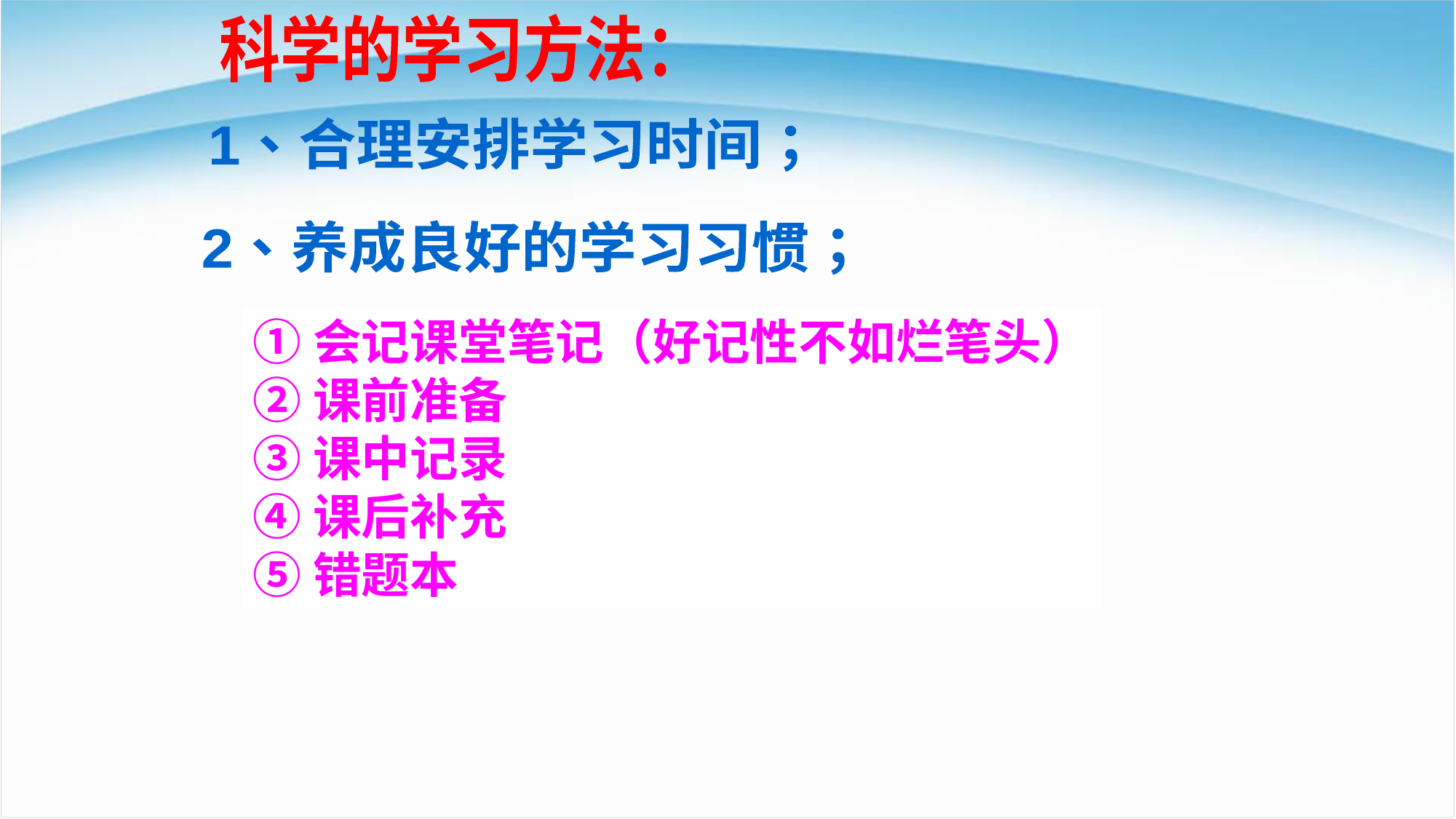

科学的学习方法：
1、合理安排学习时间；
2、养成良好的学习习惯；
①会记课堂笔记（好记性不如烂笔头）
②课前准备
③课中记录
④课后补充
⑤错题本